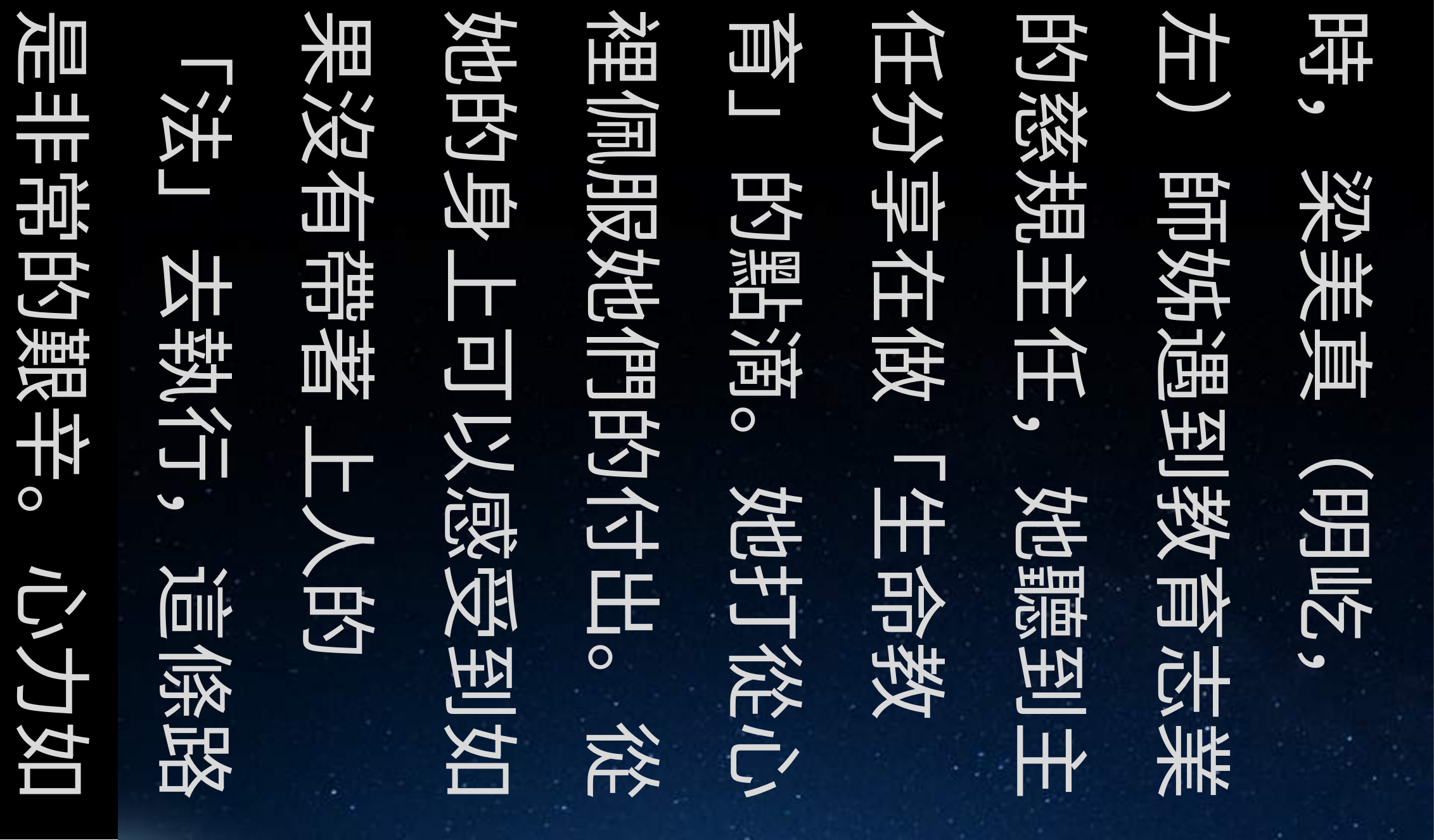

時，梁美真（明屹，左）師姊遇到教育志業的慈規主任，她聽到主任分享在做「生命教育」的點滴。她打從心裡佩服她們的付出。從她的身上可以感受到如果沒有帶著 上人的「法」去執行，這條路是非常的艱辛。心力如果不強哪低得過體力呢？從慈悅師姊分